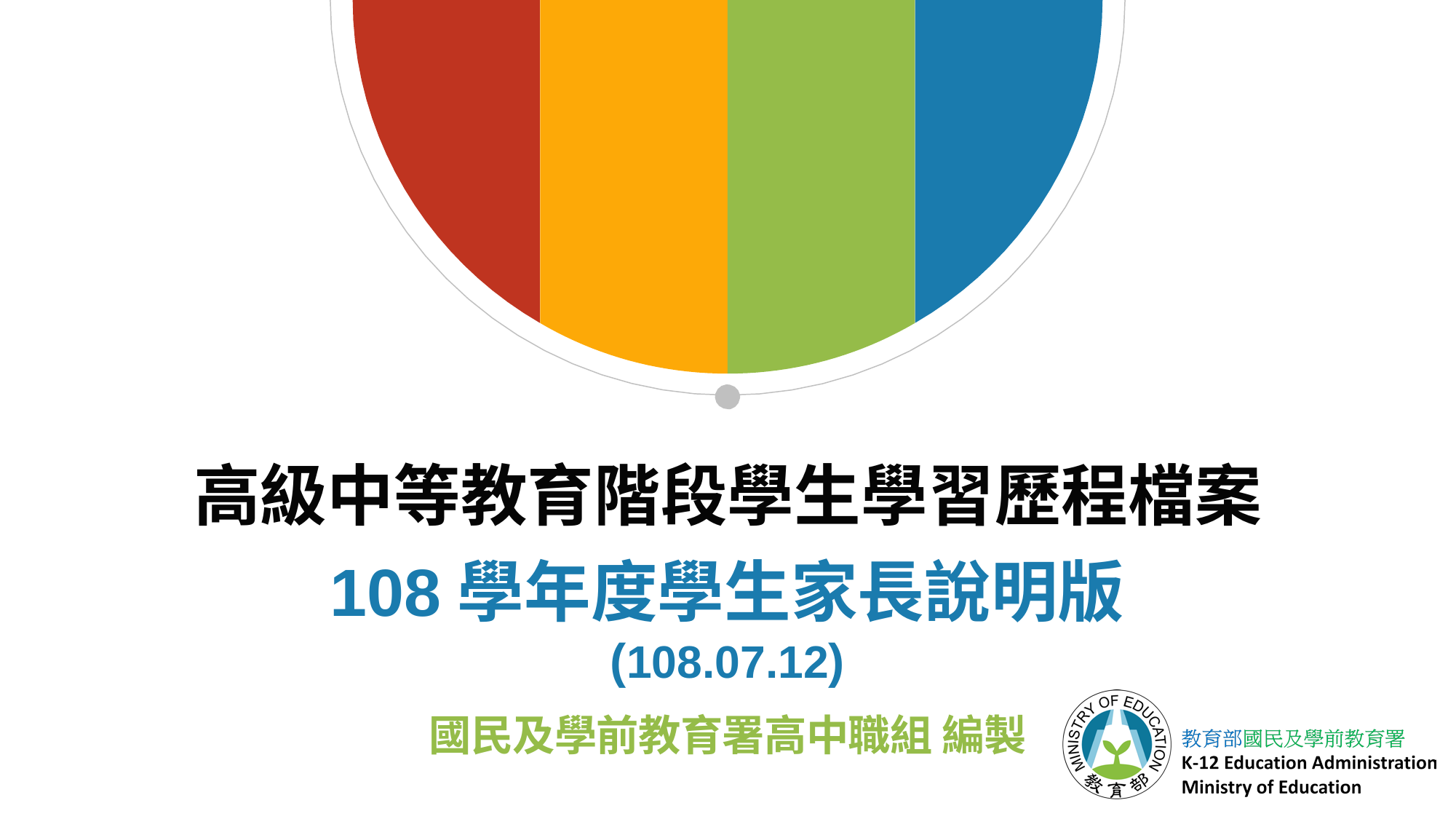

高級中等教育階段學生學習歷程檔案
108學年度學生家長說明版 (108.07.12)

國民及學前教育署高中職組 編製